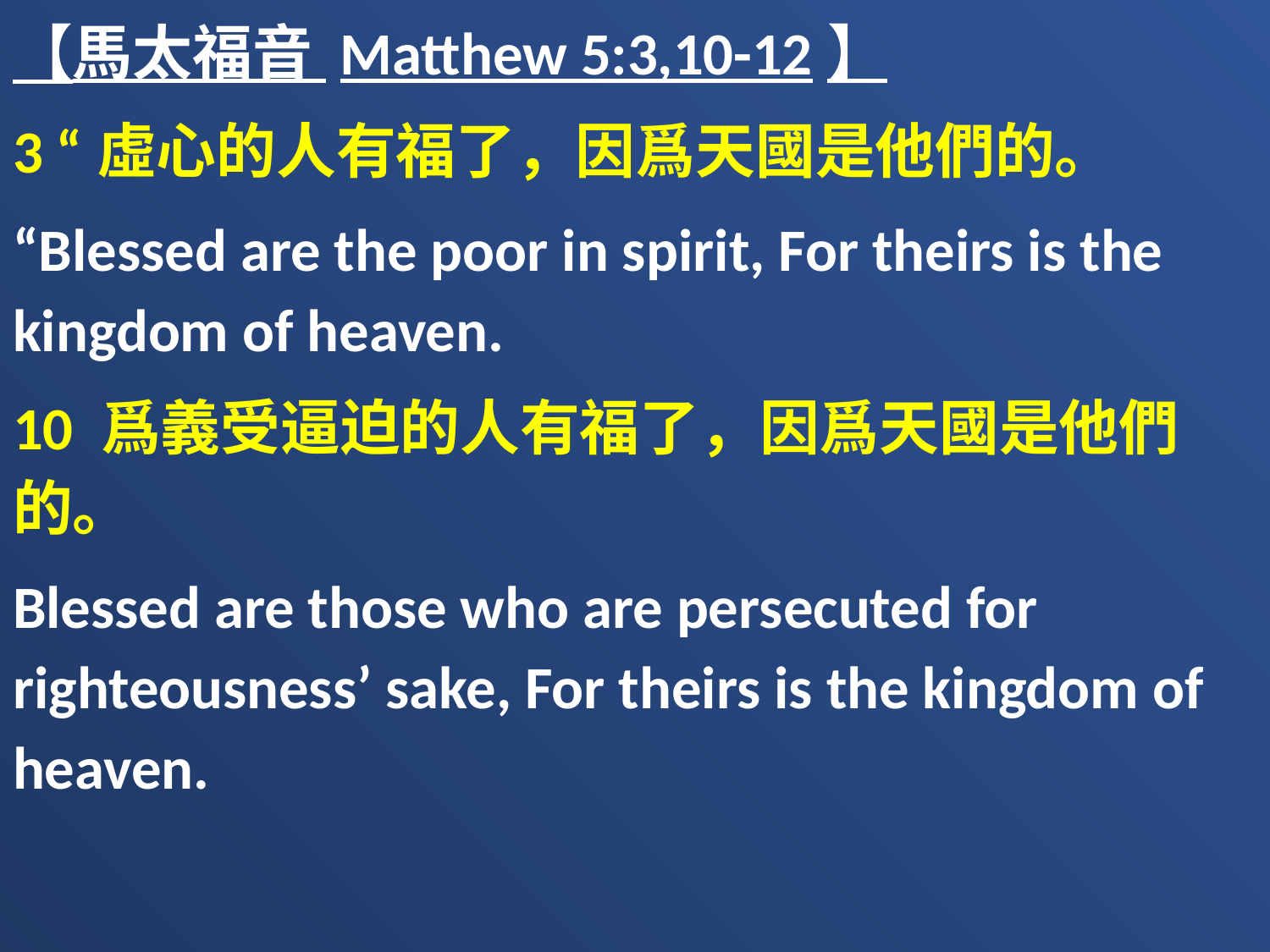

【馬太福音 Matthew 5:3,10-12】
3 “虛心的人有福了，因爲天國是他們的。
“Blessed are the poor in spirit, For theirs is the kingdom of heaven.
10 爲義受逼迫的人有福了，因爲天國是他們的。
Blessed are those who are persecuted for righteousness’ sake, For theirs is the kingdom of heaven.